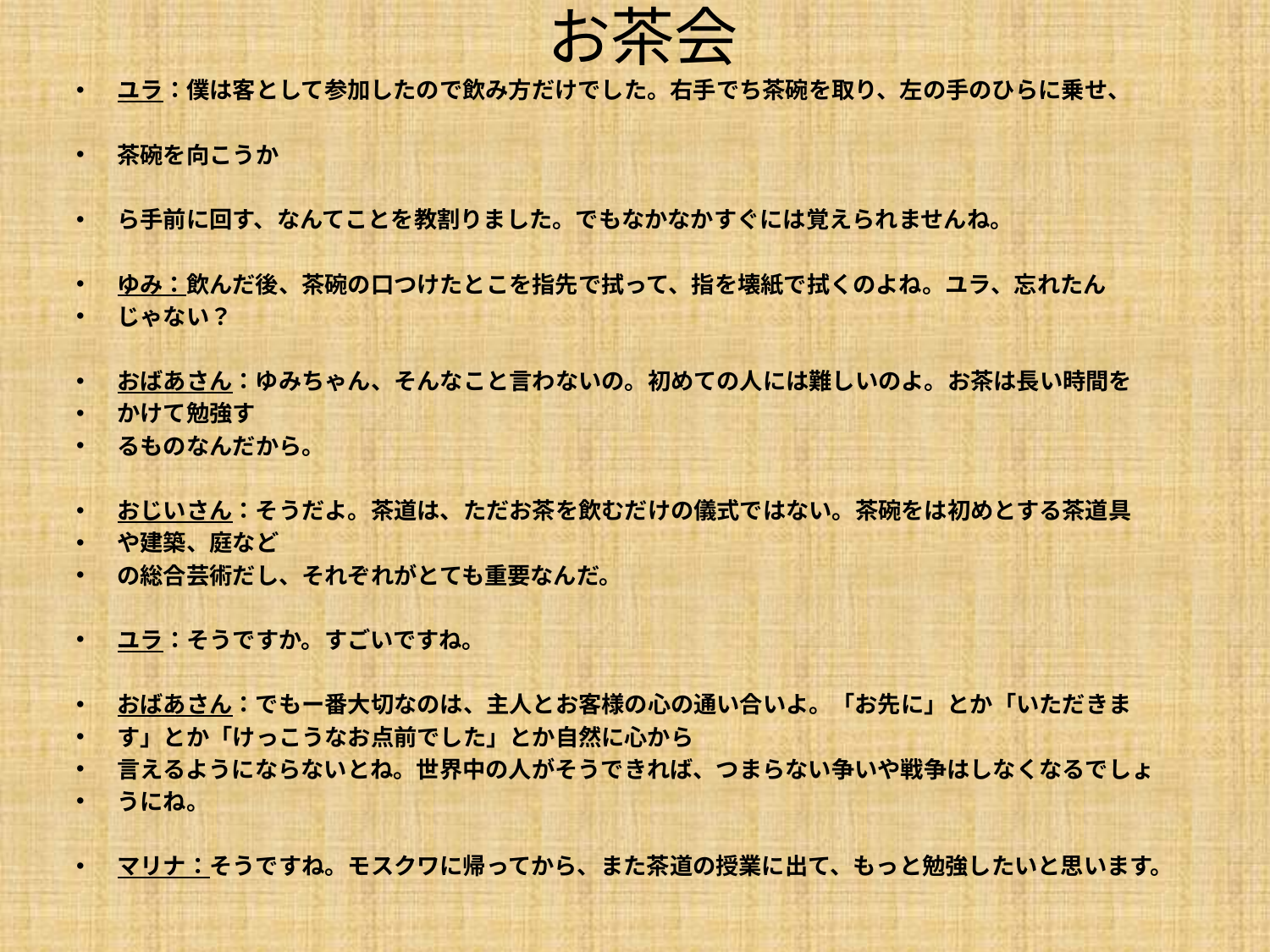

# お茶会
ユラ：僕は客として参加したので飲み方だけでした。右手でち茶碗を取り、左の手のひらに乗せ、

茶碗を向こうか

ら手前に回す、なんてことを教割りました。でもなかなかすぐには覚えられませんね。

ゆみ：飲んだ後、茶碗の口つけたとこを指先で拭って、指を壊紙で拭くのよね。ユラ、忘れたん
じゃない？

おばあさん：ゆみちゃん、そんなこと言わないの。初めての人には難しいのよ。お茶は長い時間を
かけて勉強す
るものなんだから。

おじいさん：そうだよ。茶道は、ただお茶を飲むだけの儀式ではない。茶碗をは初めとする茶道具
や建築、庭など
の総合芸術だし、それぞれがとても重要なんだ。

ユラ：そうですか。すごいですね。

おばあさん：でもー番大切なのは、主人とお客様の心の通い合いよ。「お先に」とか「いただきま
す」とか「けっこうなお点前でした」とか自然に心から
言えるようにならないとね。世界中の人がそうできれば、つまらない争いや戦争はしなくなるでしょ
うにね。

マリナ：そうですね。モスクワに帰ってから、また茶道の授業に出て、もっと勉強したいと思います。